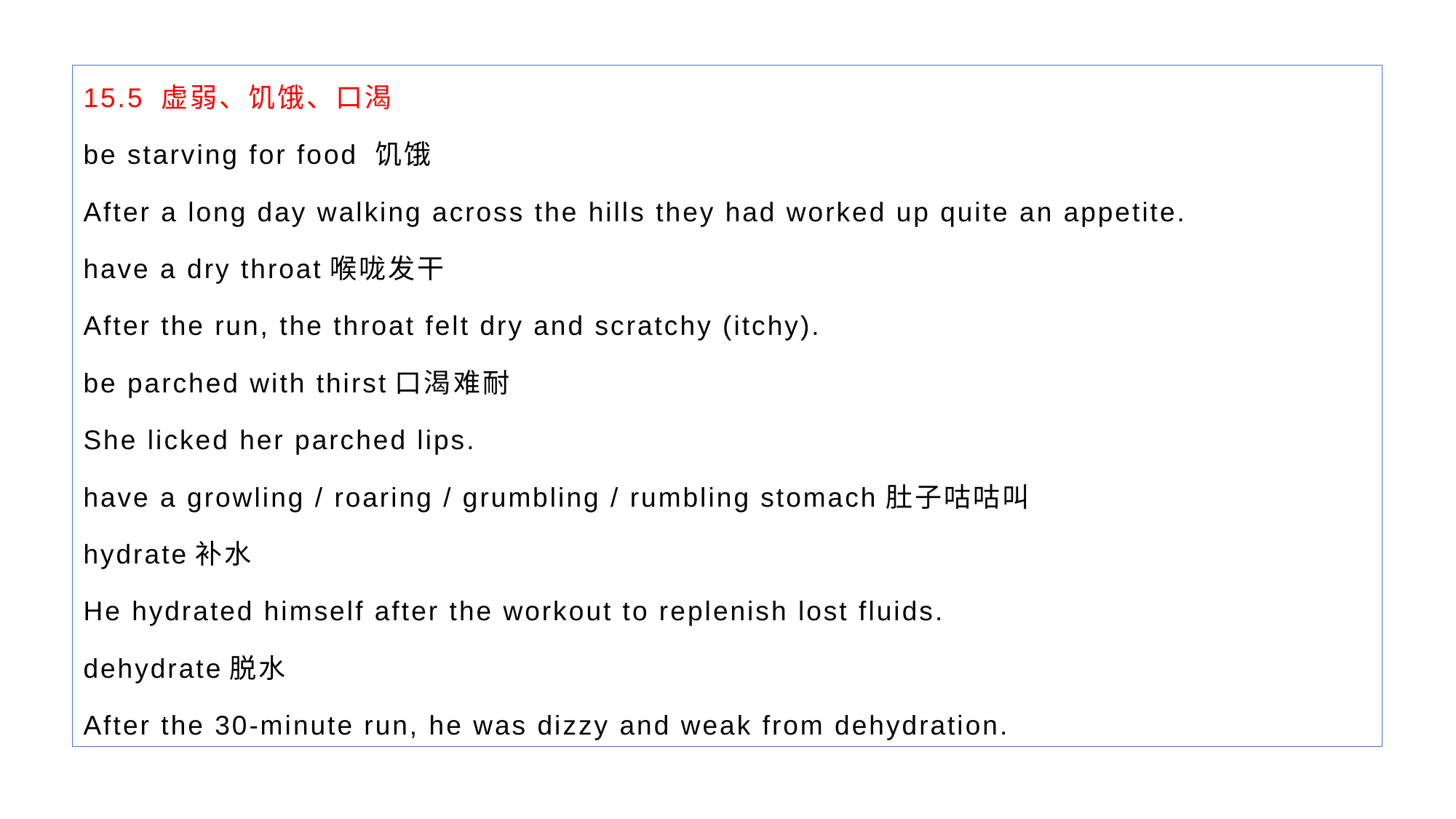

15.5 虚弱、饥饿、口渴
be starving for food 饥饿
After a long day walking across the hills they had worked up quite an appetite.
have a dry throat喉咙发干
After the run, the throat felt dry and scratchy (itchy).
be parched with thirst口渴难耐
She licked her parched lips.
have a growling / roaring / grumbling / rumbling stomach肚子咕咕叫
hydrate补水
He hydrated himself after the workout to replenish lost fluids.
dehydrate脱水
After the 30-minute run, he was dizzy and weak from dehydration.